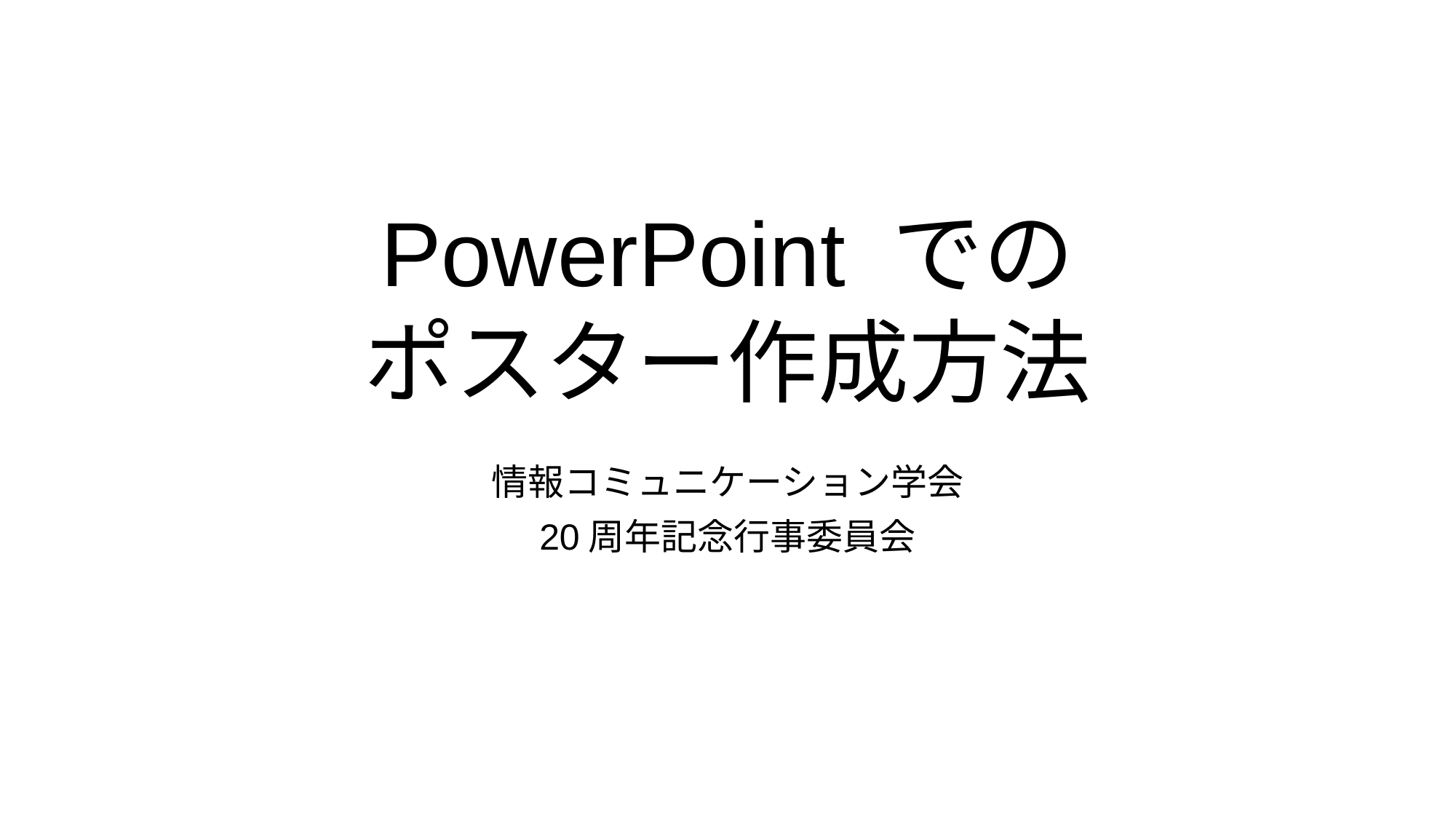

# PowerPoint での ポスター作成方法
情報コミュニケーション学会
20周年記念行事委員会